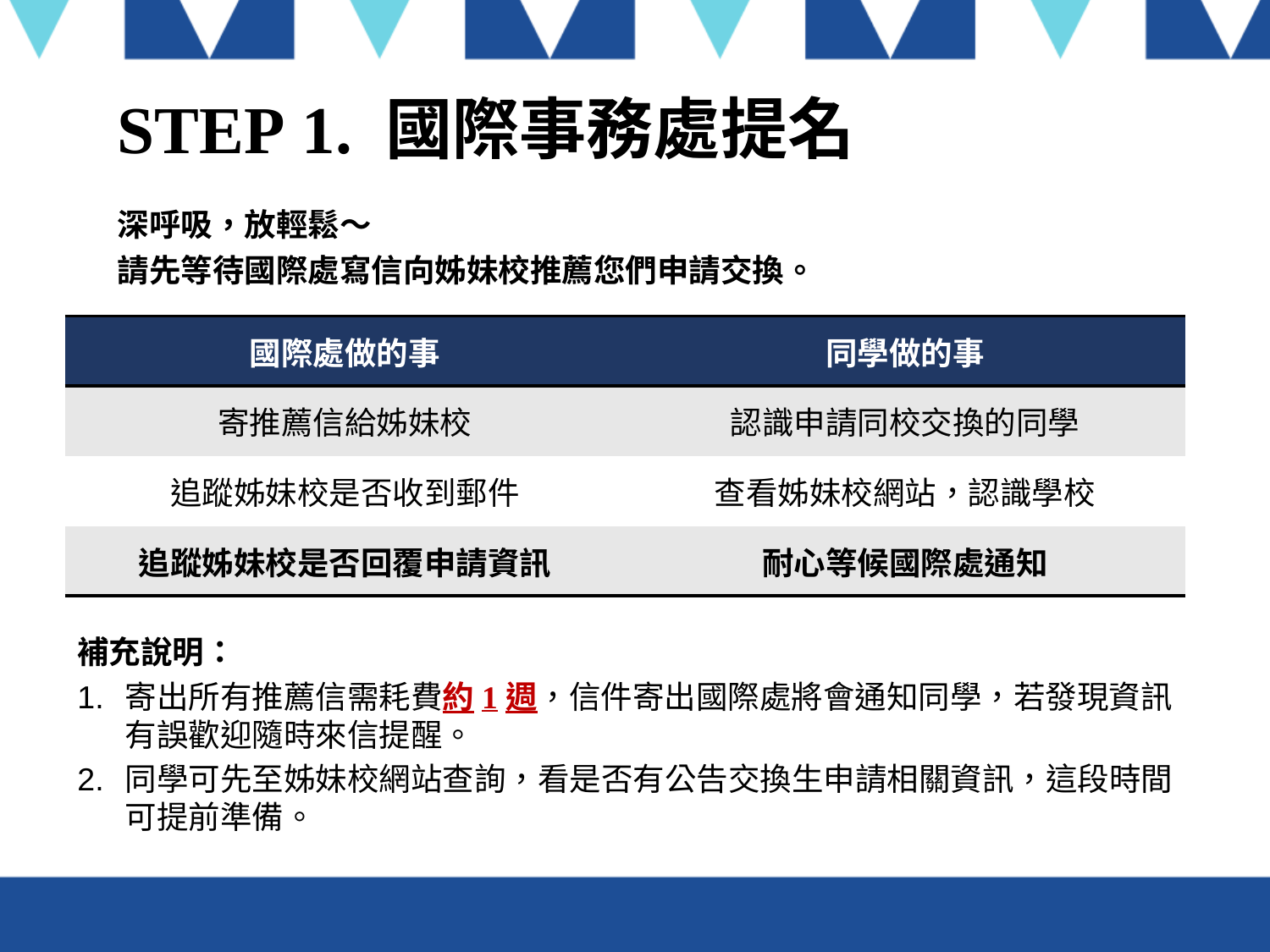

# STEP 1. 國際事務處提名
深呼吸，放輕鬆～
請先等待國際處寫信向姊妹校推薦您們申請交換。
| 國際處做的事 | 同學做的事 |
| --- | --- |
| 寄推薦信給姊妹校 | 認識申請同校交換的同學 |
| 追蹤姊妹校是否收到郵件 | 查看姊妹校網站，認識學校 |
| 追蹤姊妹校是否回覆申請資訊 | 耐心等候國際處通知 |
補充說明：
寄出所有推薦信需耗費約1週，信件寄出國際處將會通知同學，若發現資訊有誤歡迎隨時來信提醒。
同學可先至姊妹校網站查詢，看是否有公告交換生申請相關資訊，這段時間可提前準備。